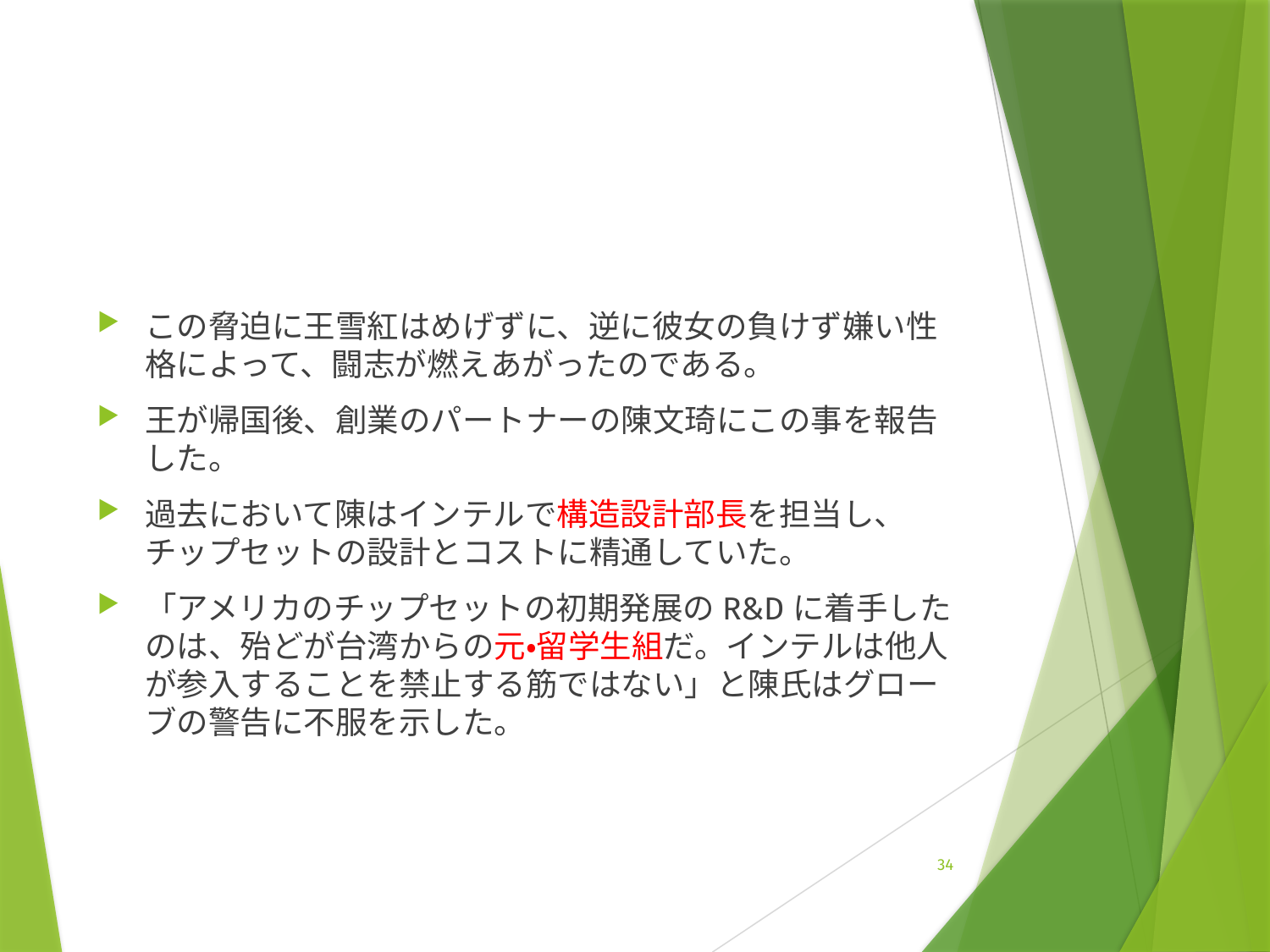

#
この脅迫に王雪紅はめげずに、逆に彼女の負けず嫌い性格によって、闘志が燃えあがったのである。
王が帰国後、創業のパートナーの陳文琦にこの事を報告した。
過去において陳はインテルで構造設計部長を担当し、チップセットの設計とコストに精通していた。
「アメリカのチップセットの初期発展のR&Dに着手したのは、殆どが台湾からの元・留学生組だ。インテルは他人が参入することを禁止する筋ではない」と陳氏はグローブの警告に不服を示した。

34